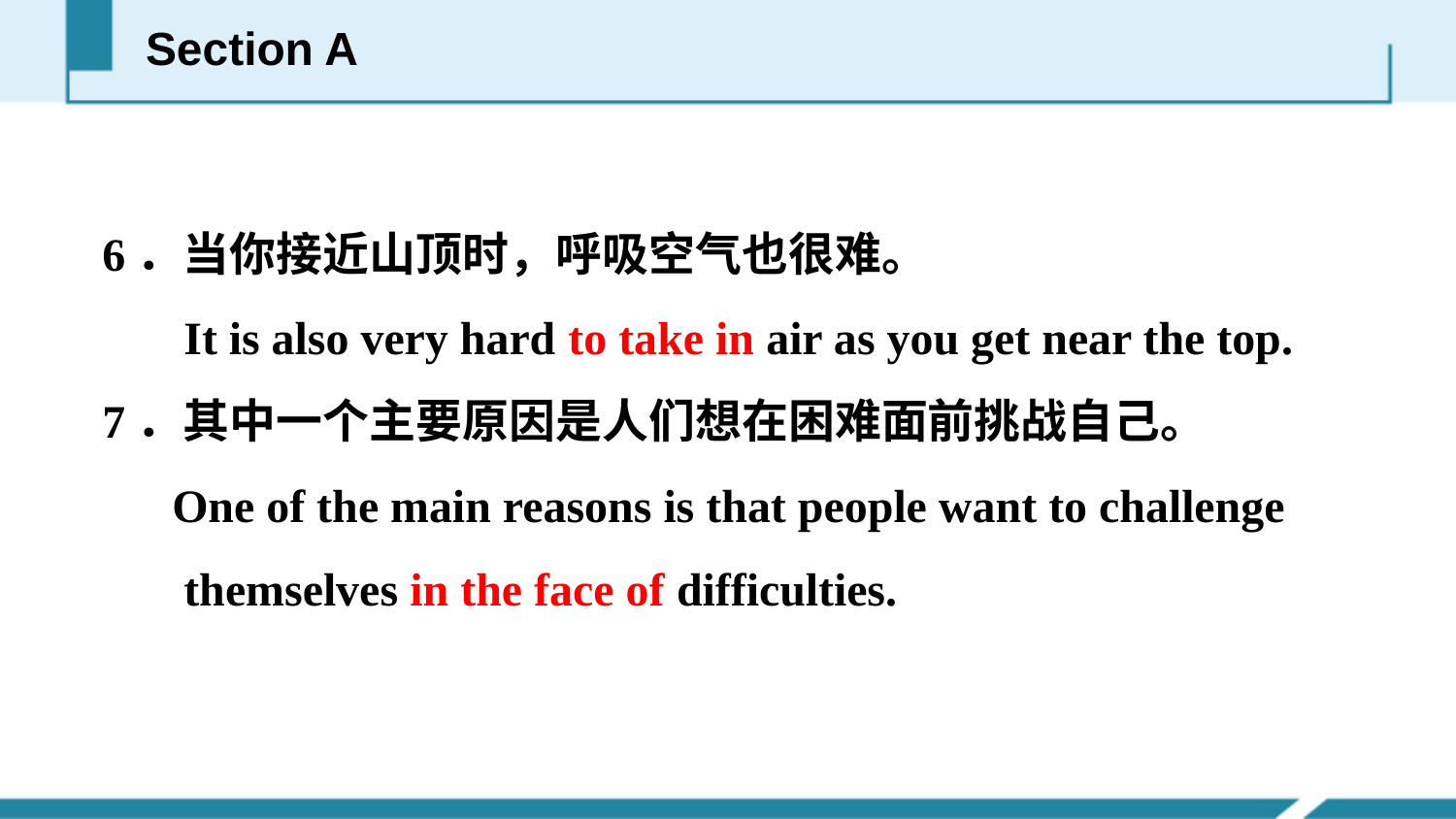

Section A
6．当你接近山顶时，呼吸空气也很难。
       It is also very hard to take in air as you get near the top.
7．其中一个主要原因是人们想在困难面前挑战自己。
      One of the main reasons is that people want to challenge
       themselves in the face of difficulties.